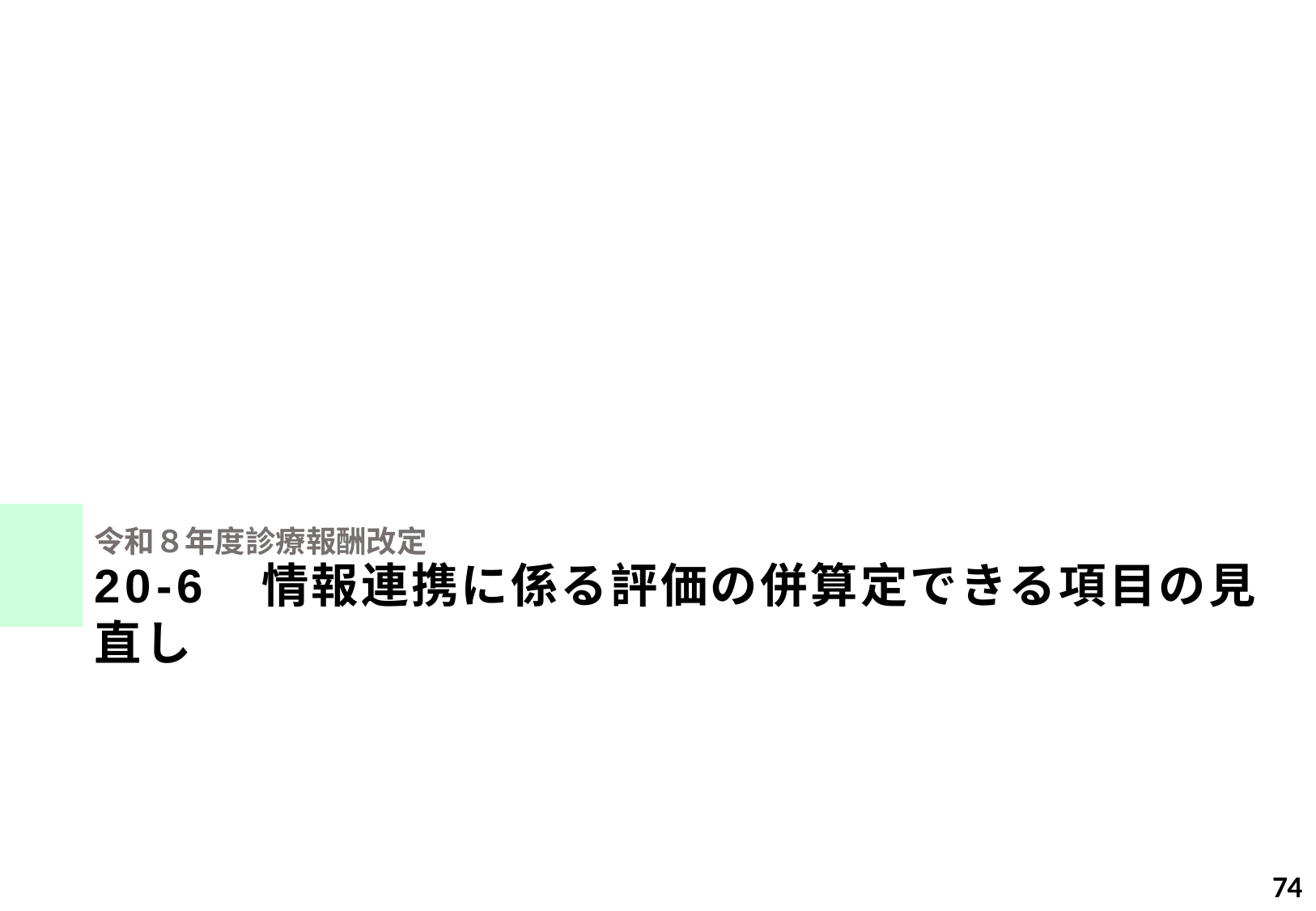

令和８年度診療報酬改定
# 20-6	情報連携に係る評価の併算定できる項目の見直し
74